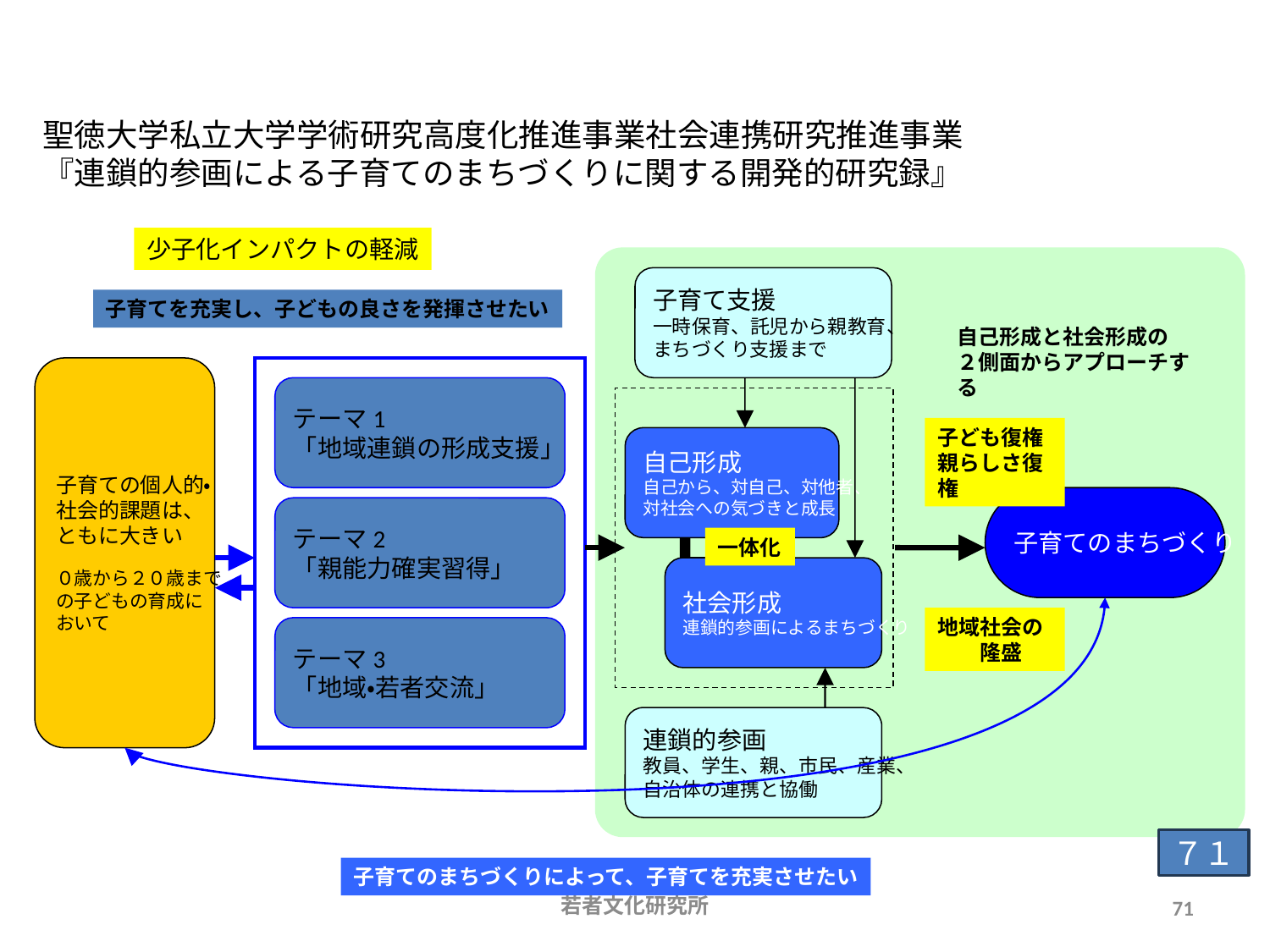

# 連鎖的参画による子育てのまちづくり
聖徳大学私立大学学術研究高度化推進事業社会連携研究推進事業
『連鎖的参画による子育てのまちづくりに関する開発的研究録』
少子化インパクトの軽減

子育て支援
一時保育、託児から親教育、
まちづくり支援まで
子育てを充実し、子どもの良さを発揮させたい
自己形成と社会形成の
２側面からアプローチする
子育ての個人的・
社会的課題は、
ともに大きい

０歳から２０歳まで
の子どもの育成に
おいて

テーマ1
「地域連鎖の形成支援」

子ども復権
親らしさ復権
自己形成
自己から、対自己、対他者、
対社会への気づきと成長
子育てのまちづくり
テーマ2
「親能力確実習得」
一体化

社会形成
連鎖的参画によるまちづくり

地域社会の
　　隆盛
テーマ3
「地域・若者交流」

連鎖的参画
教員、学生、親、市民、産業、
自治体の連携と協働
７１
子育てのまちづくりによって、子育てを充実させたい
若者文化研究所
71